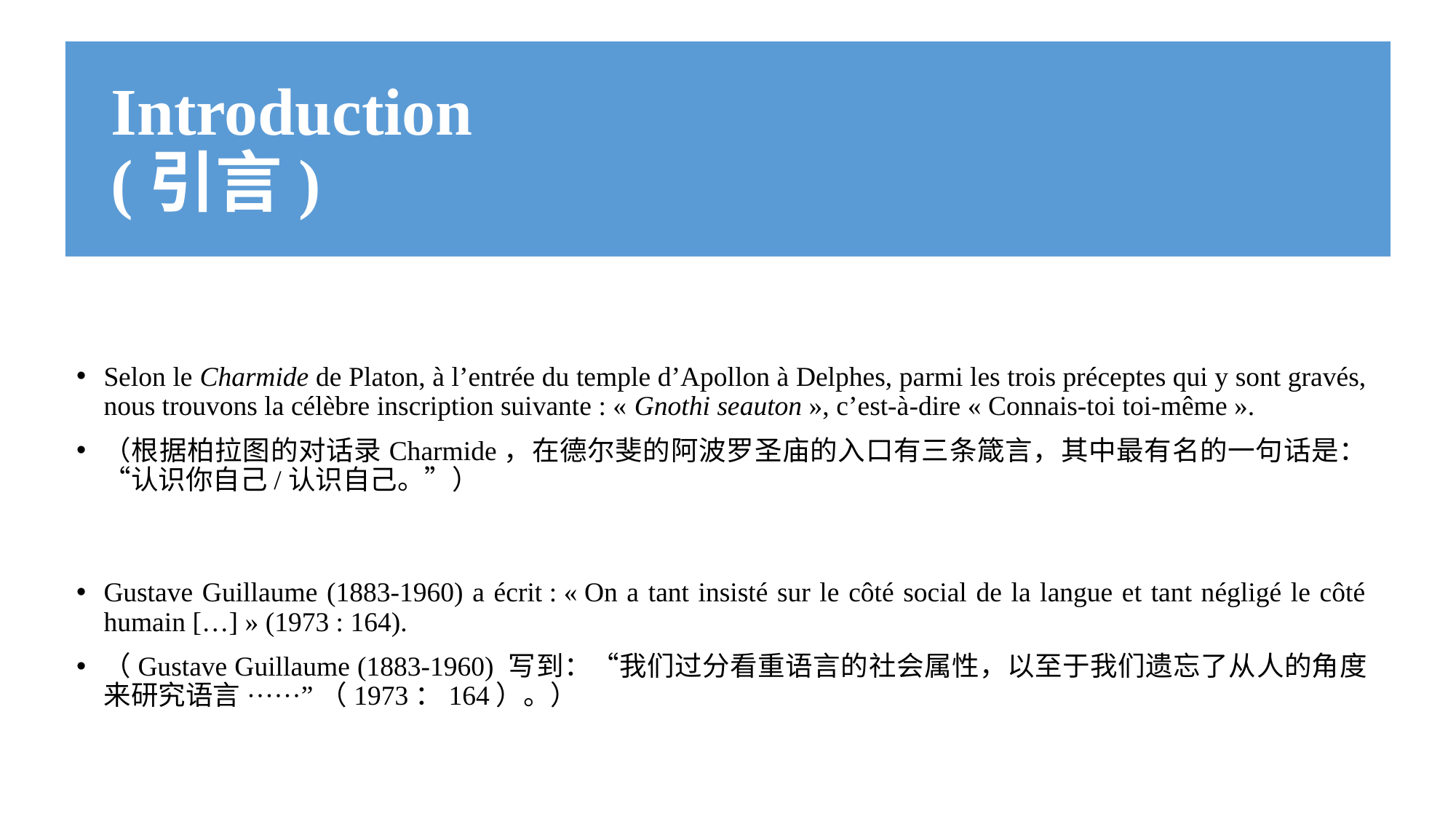

# Introduction (引言)

Selon le Charmide de Platon, à l’entrée du temple d’Apollon à Delphes, parmi les trois préceptes qui y sont gravés, nous trouvons la célèbre inscription suivante : « Gnothi seauton », c’est-à-dire « Connais-toi toi-même ».
（根据柏拉图的对话录Charmide，在德尔斐的阿波罗圣庙的入口有三条箴言，其中最有名的一句话是：“认识你自己/认识自己。”）

Gustave Guillaume (1883-1960) a écrit : « On a tant insisté sur le côté social de la langue et tant négligé le côté humain […] » (1973 : 164).
（Gustave Guillaume (1883-1960) 写到：“我们过分看重语言的社会属性，以至于我们遗忘了从人的角度来研究语言······”（1973：164）。）